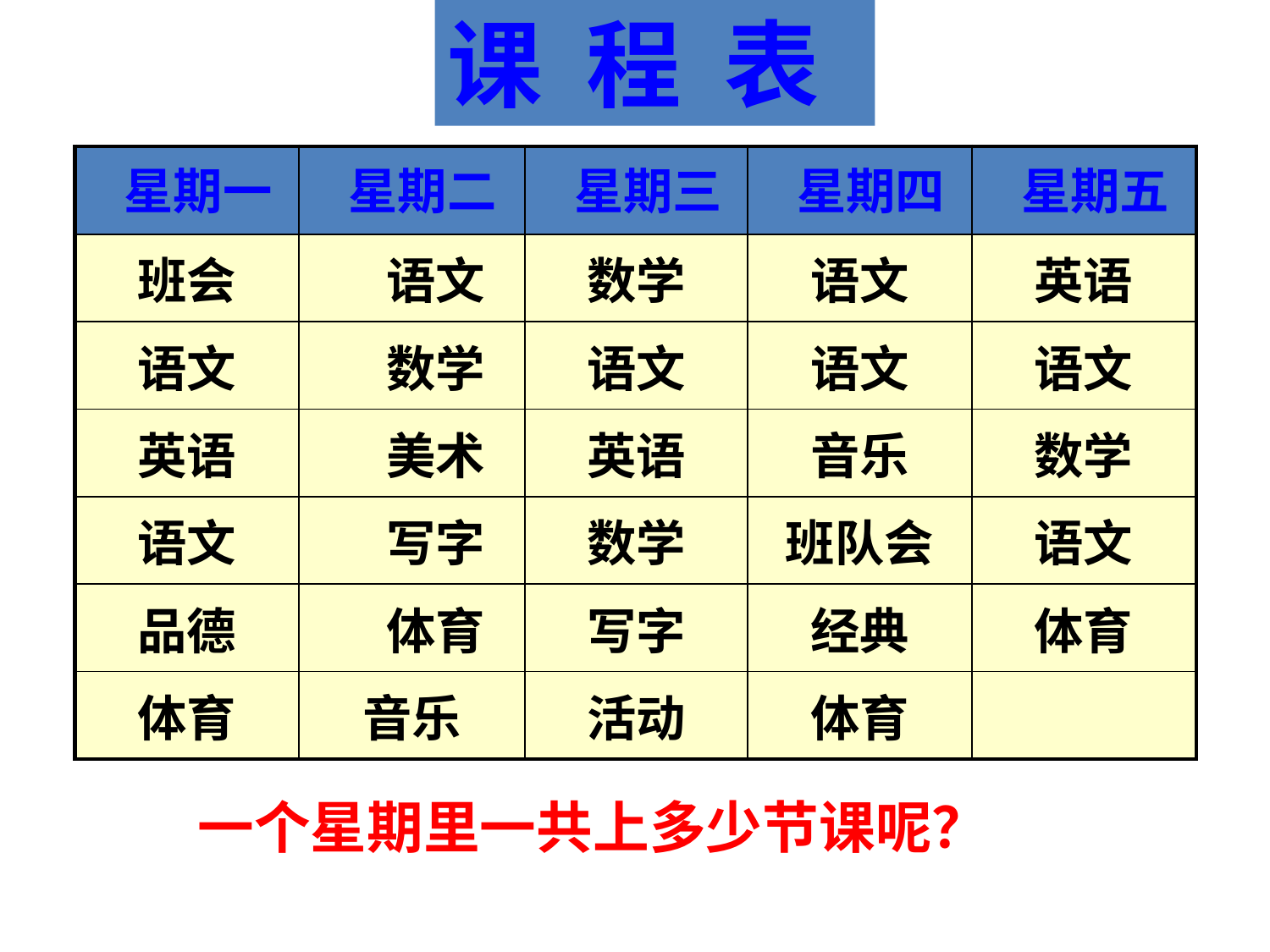

课  程  表
| 星期一 | 星期二 | 星期三 | 星期四 | 星期五 |
| --- | --- | --- | --- | --- |
| 班会 | 语文 | 数学 | 语文 | 英语 |
| 语文 | 数学 | 语文 | 语文 | 语文 |
| 英语 | 美术 | 英语 | 音乐 | 数学 |
| 语文 | 写字 | 数学 | 班队会 | 语文 |
| 品德 | 体育 | 写字 | 经典 | 体育 |
| 体育 | 音乐 | 活动 | 体育 |  |
一个星期里一共上多少节课呢？